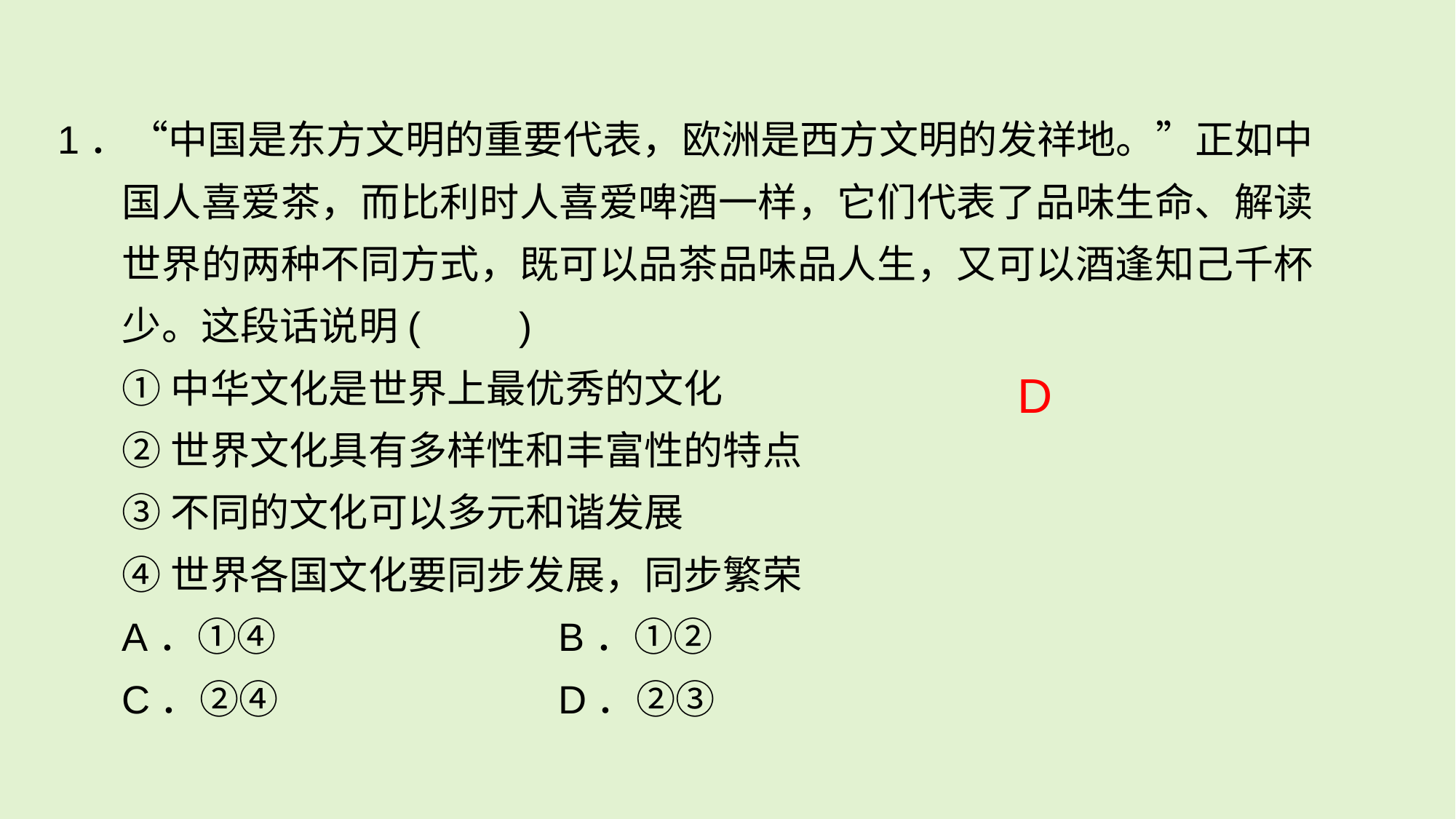

1．“中国是东方文明的重要代表，欧洲是西方文明的发祥地。”正如中国人喜爱茶，而比利时人喜爱啤酒一样，它们代表了品味生命、解读世界的两种不同方式，既可以品茶品味品人生，又可以酒逢知己千杯少。这段话说明(　　)
	①中华文化是世界上最优秀的文化
	②世界文化具有多样性和丰富性的特点
	③不同的文化可以多元和谐发展
	④世界各国文化要同步发展，同步繁荣
	A．①④  			B．①②
	C．②④  			D．②③
D